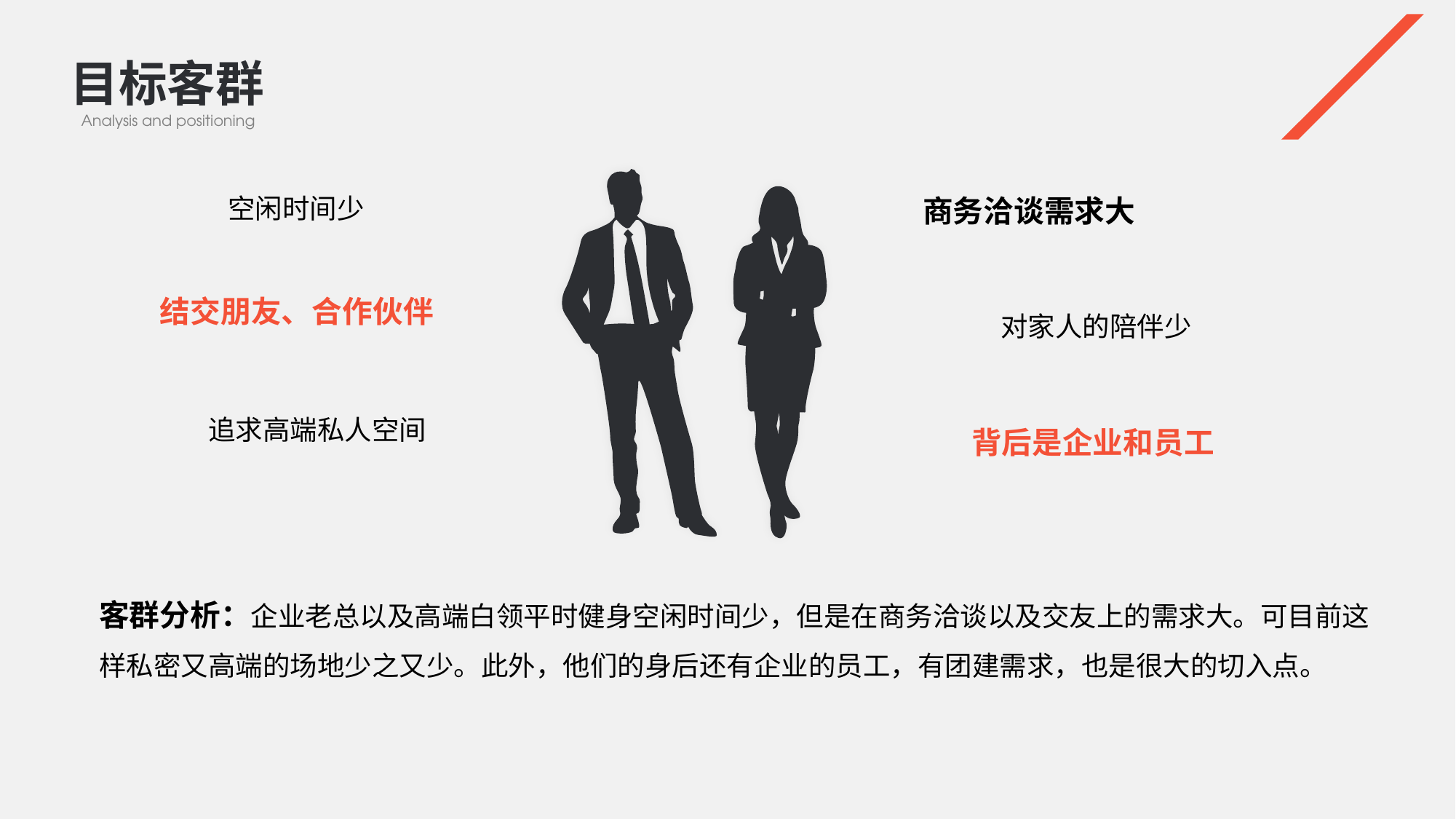

目标客群
Analysis and positioning

空闲时间少
商务洽谈需求大
结交朋友、合作伙伴
对家人的陪伴少
追求高端私人空间
背后是企业和员工
客群分析：企业老总以及高端白领平时健身空闲时间少，但是在商务洽谈以及交友上的需求大。可目前这样私密又高端的场地少之又少。此外，他们的身后还有企业的员工，有团建需求，也是很大的切入点。